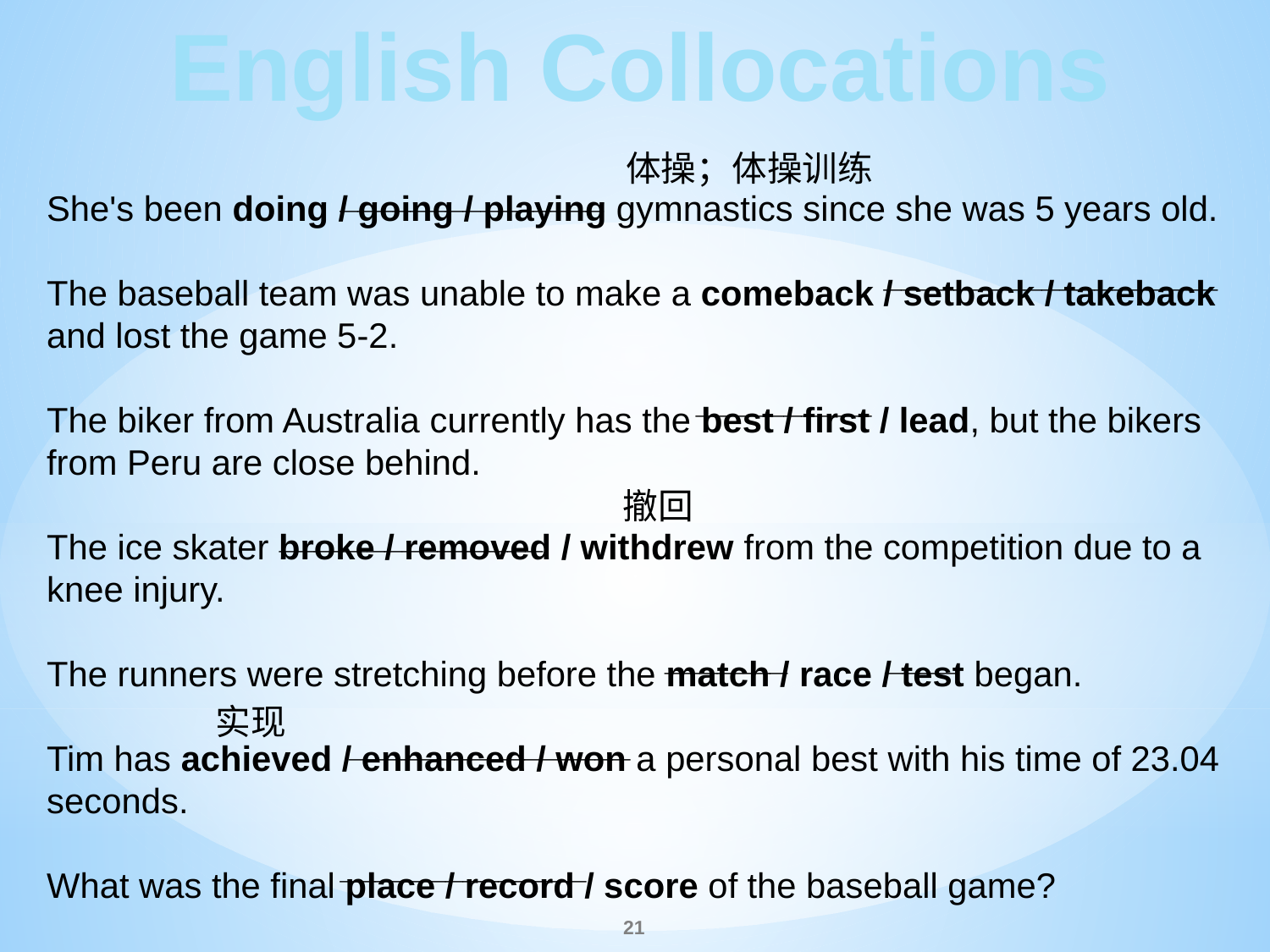

English Collocations
体操；体操训练
_______________
She's been doing / going / playing gymnastics since she was 5 years old.

The baseball team was unable to make a comeback / setback / takeback and lost the game 5-2.

The biker from Australia currently has the best / first / lead, but the bikers from Peru are close behind.

The ice skater broke / removed / withdrew from the competition due to a knee injury.

The runners were stretching before the match / race / test began.

Tim has achieved / enhanced / won a personal best with his time of 23.04 seconds.

What was the final place / record / score of the baseball game?
___________________
__________
撤回
_______________
_______           ____
实现
________________
______________
21